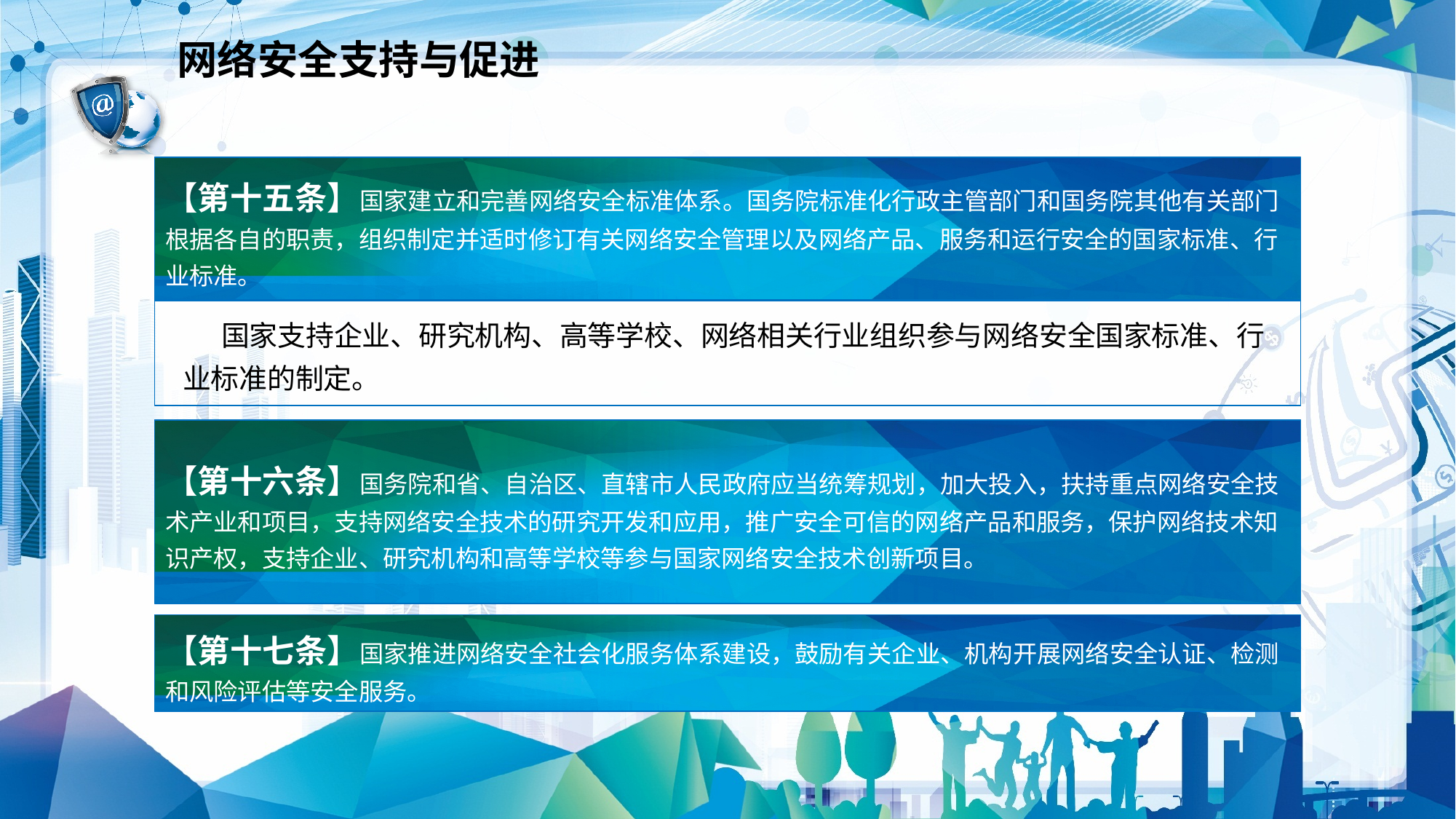

网络安全支持与促进
【第十五条】国家建立和完善网络安全标准体系。国务院标准化行政主管部门和国务院其他有关部门根据各自的职责，组织制定并适时修订有关网络安全管理以及网络产品、服务和运行安全的国家标准、行业标准。

     国家支持企业、研究机构、高等学校、网络相关行业组织参与网络安全国家标准、行业标准的制定。
【第十六条】国务院和省、自治区、直辖市人民政府应当统筹规划，加大投入，扶持重点网络安全技术产业和项目，支持网络安全技术的研究开发和应用，推广安全可信的网络产品和服务，保护网络技术知识产权，支持企业、研究机构和高等学校等参与国家网络安全技术创新项目。
【第十七条】国家推进网络安全社会化服务体系建设，鼓励有关企业、机构开展网络安全认证、检测和风险评估等安全服务。